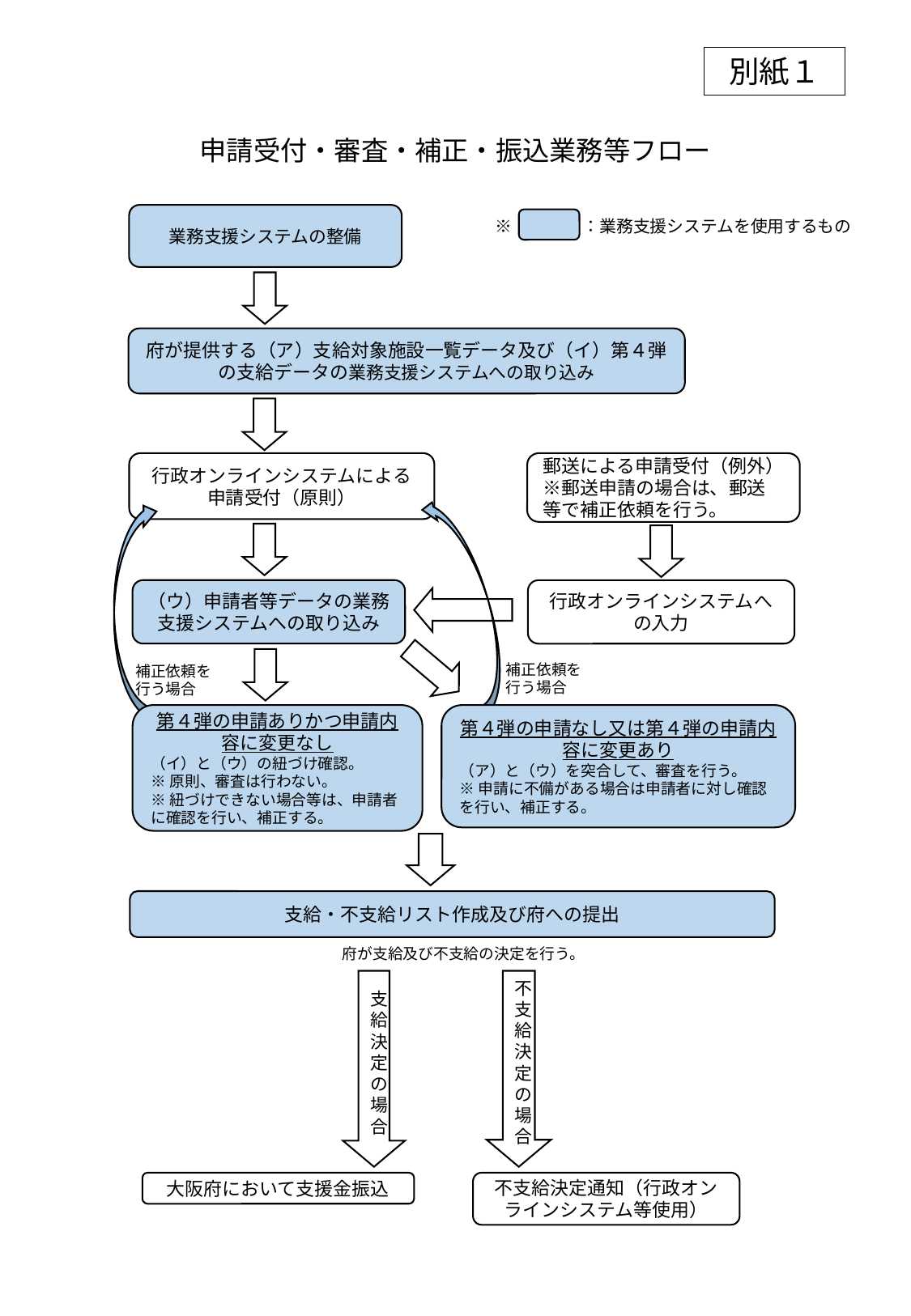

別紙１
# 申請受付・審査・補正・振込業務等フロー

業務支援システムの整備

 ※　　　　：業務支援システムを使用するもの

府が提供する（ア）支給対象施設一覧データ及び（イ）第４弾の支給データの業務支援システムへの取り込み

行政オンラインシステムによる申請受付（原則）
郵送による申請受付（例外）※郵送申請の場合は、郵送等で補正依頼を行う。

（ウ）申請者等データの業務支援システムへの取り込み
行政オンラインシステムへの入力

補正依頼を行う場合
補正依頼を行う場合
第４弾の申請ありかつ申請内容に変更なし
（イ）と（ウ）の紐づけ確認。
※原則、審査は行わない。
※紐づけできない場合等は、申請者に確認を行い、補正する。
第４弾の申請なし又は第４弾の申請内容に変更あり
（ア）と（ウ）を突合して、審査を行う。
※申請に不備がある場合は申請者に対し確認を行い、補正する。

支給・不支給リスト作成及び府への提出
府が支給及び不支給の決定を行う。
支給決定の場合
不支給決定の場合
不支給決定通知（行政オンラインシステム等使用）
大阪府において支援金振込